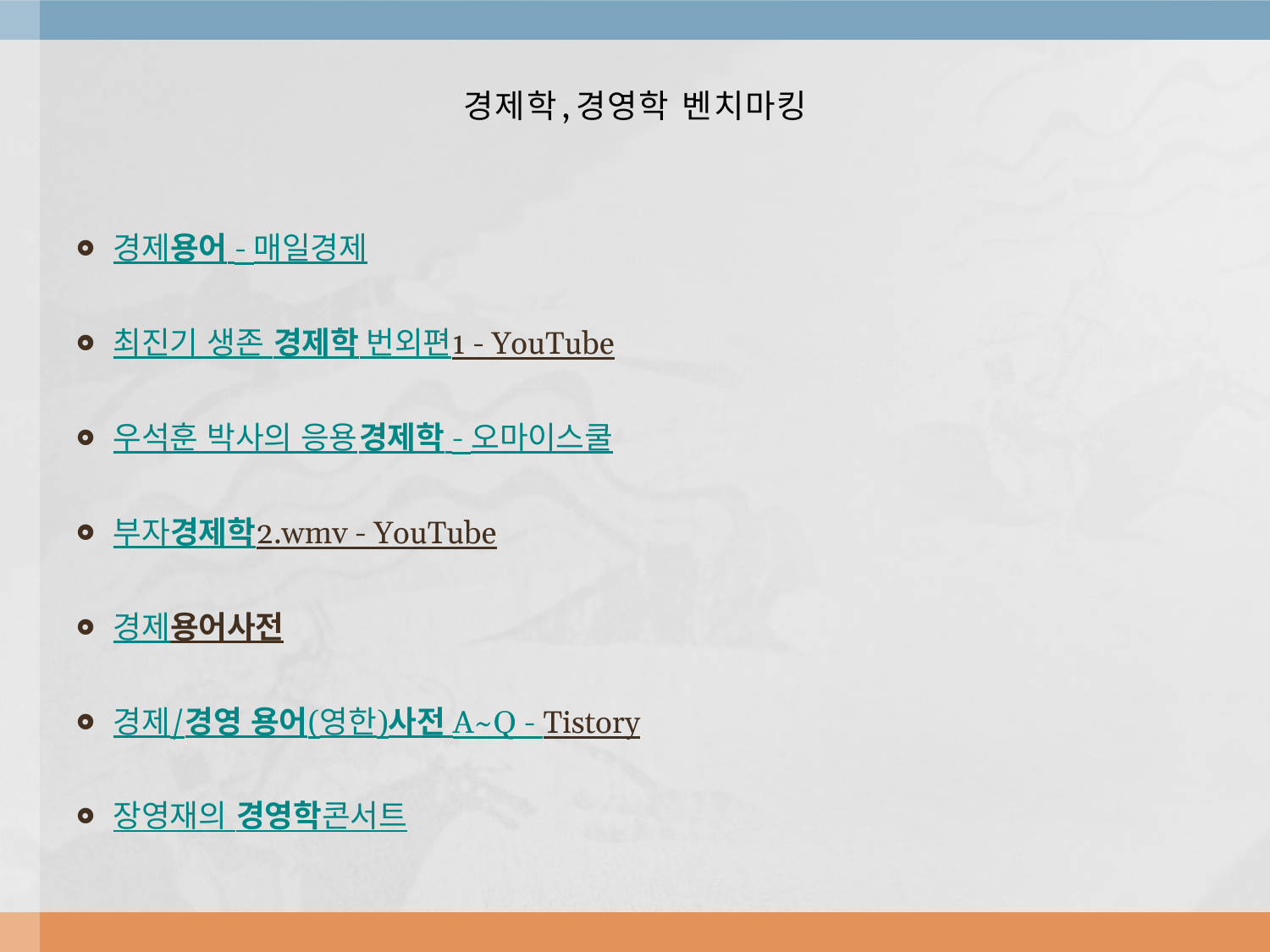

# 경제학,경영학 벤치마킹
경제용어 - 매일경제

최진기 생존 경제학 번외편1 - YouTube

우석훈 박사의 응용경제학 - 오마이스쿨

부자경제학2.wmv - YouTube

경제용어사전

경제/경영 용어(영한)사전 A~Q - Tistory

장영재의 경영학콘서트